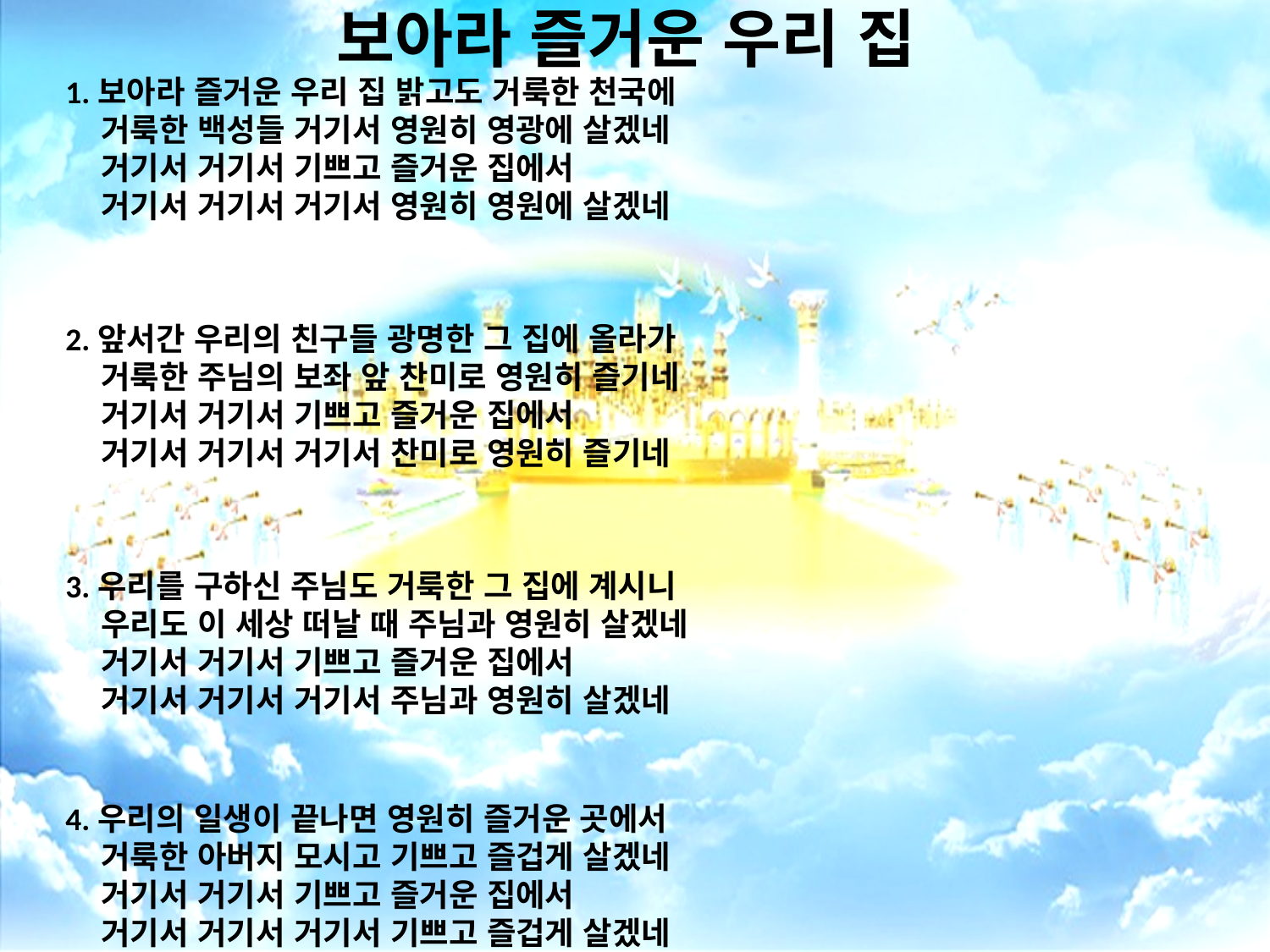

# 보아라 즐거운 우리 집
1.보아라 즐거운 우리 집 밝고도 거룩한 천국에
    거룩한 백성들 거기서 영원히 영광에 살겠네
    거기서 거기서 기쁘고 즐거운 집에서
    거기서 거기서 거기서 영원히 영원에 살겠네

2.앞서간 우리의 친구들 광명한 그 집에 올라가
    거룩한 주님의 보좌 앞 찬미로 영원히 즐기네
    거기서 거기서 기쁘고 즐거운 집에서
    거기서 거기서 거기서 찬미로 영원히 즐기네

3.우리를 구하신 주님도 거룩한 그 집에 계시니
    우리도 이 세상 떠날 때 주님과 영원히 살겠네
    거기서 거기서 기쁘고 즐거운 집에서
    거기서 거기서 거기서 주님과 영원히 살겠네

4.우리의 일생이 끝나면 영원히 즐거운 곳에서
    거룩한 아버지 모시고 기쁘고 즐겁게 살겠네
    거기서 거기서 기쁘고 즐거운 집에서
    거기서 거기서 거기서 기쁘고 즐겁게 살겠네